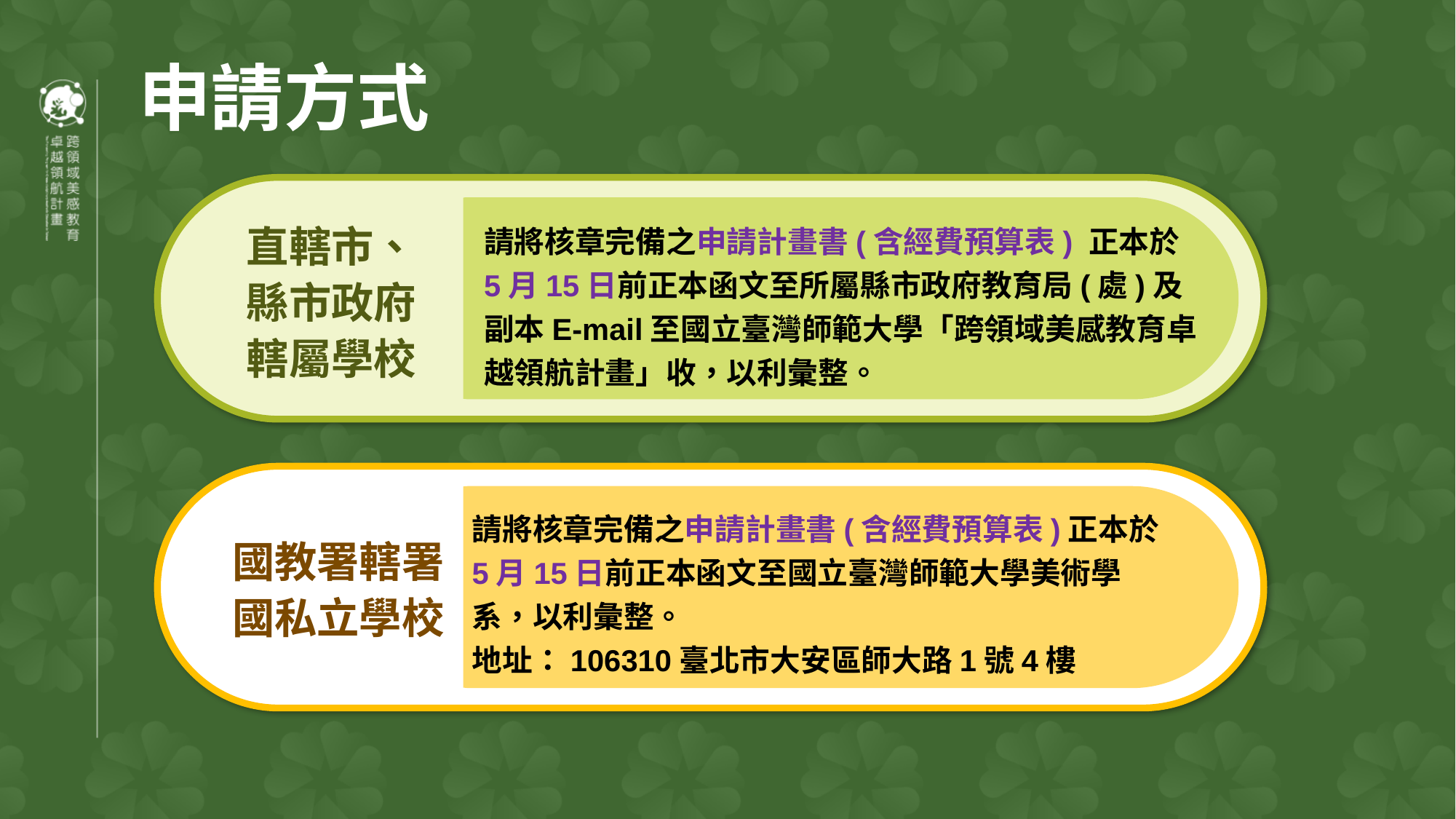

申請方式

直轄市、
縣市政府
轄屬學校
請將核章完備之申請計畫書(含經費預算表) 正本於
5月15日前正本函文至所屬縣市政府教育局(處)及副本E-mail至國立臺灣師範大學「跨領域美感教育卓越領航計畫」收，以利彙整。

請將核章完備之申請計畫書(含經費預算表)正本於
5月15日前正本函文至國立臺灣師範大學美術學系，以利彙整。
地址：106310臺北市大安區師大路1號4樓

國教署轄署國私立學校